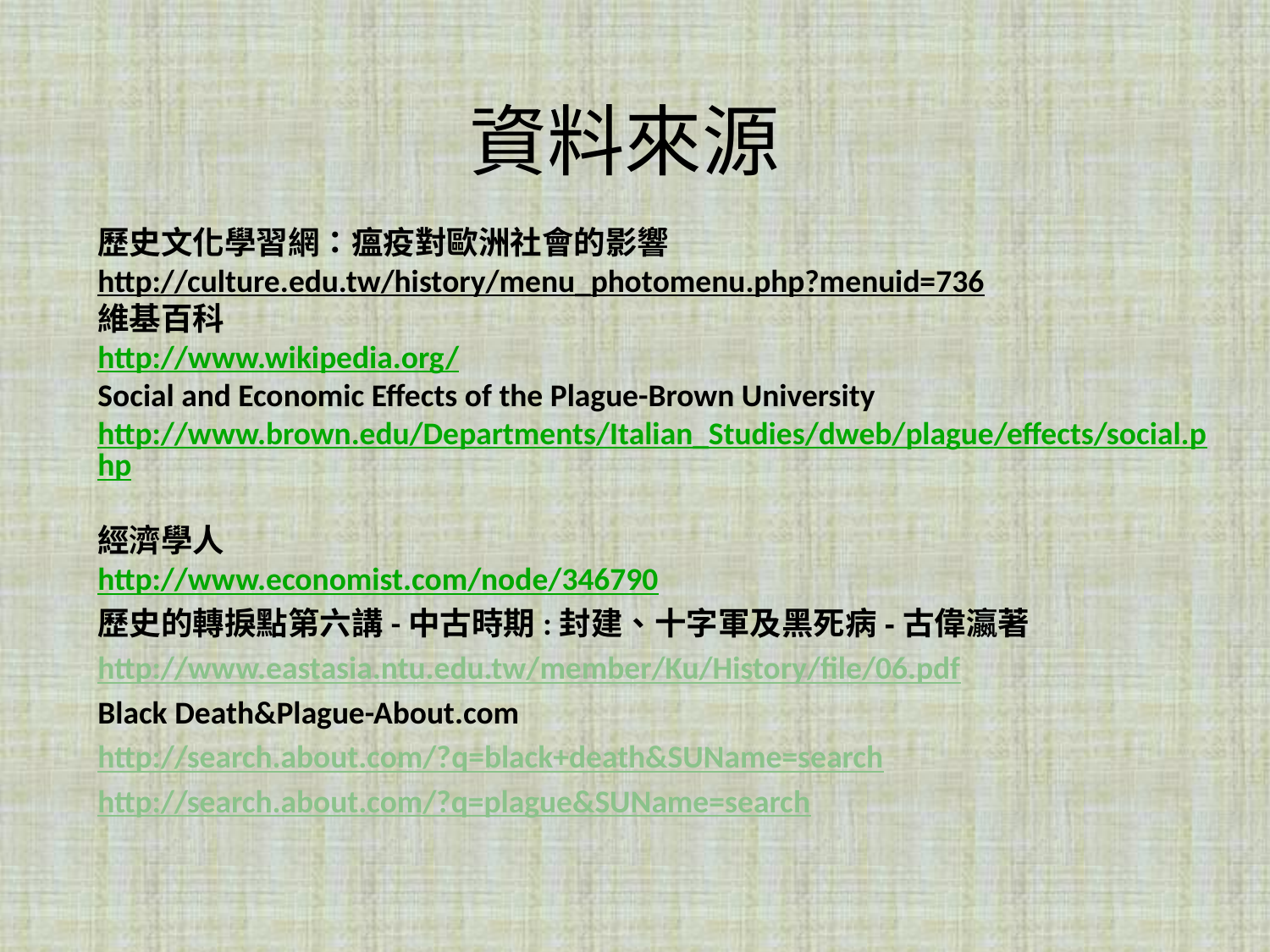

# 資料來源
歷史文化學習網：瘟疫對歐洲社會的影響
http://culture.edu.tw/history/menu_photomenu.php?menuid=736
維基百科
http://www.wikipedia.org/
Social and Economic Effects of the Plague-Brown University
http://www.brown.edu/Departments/Italian_Studies/dweb/plague/effects/social.php
經濟學人
http://www.economist.com/node/346790
歷史的轉捩點第六講-中古時期:封建、十字軍及黑死病-古偉瀛著
http://www.eastasia.ntu.edu.tw/member/Ku/History/file/06.pdf
Black Death&Plague-About.com
http://search.about.com/?q=black+death&SUName=search
http://search.about.com/?q=plague&SUName=search